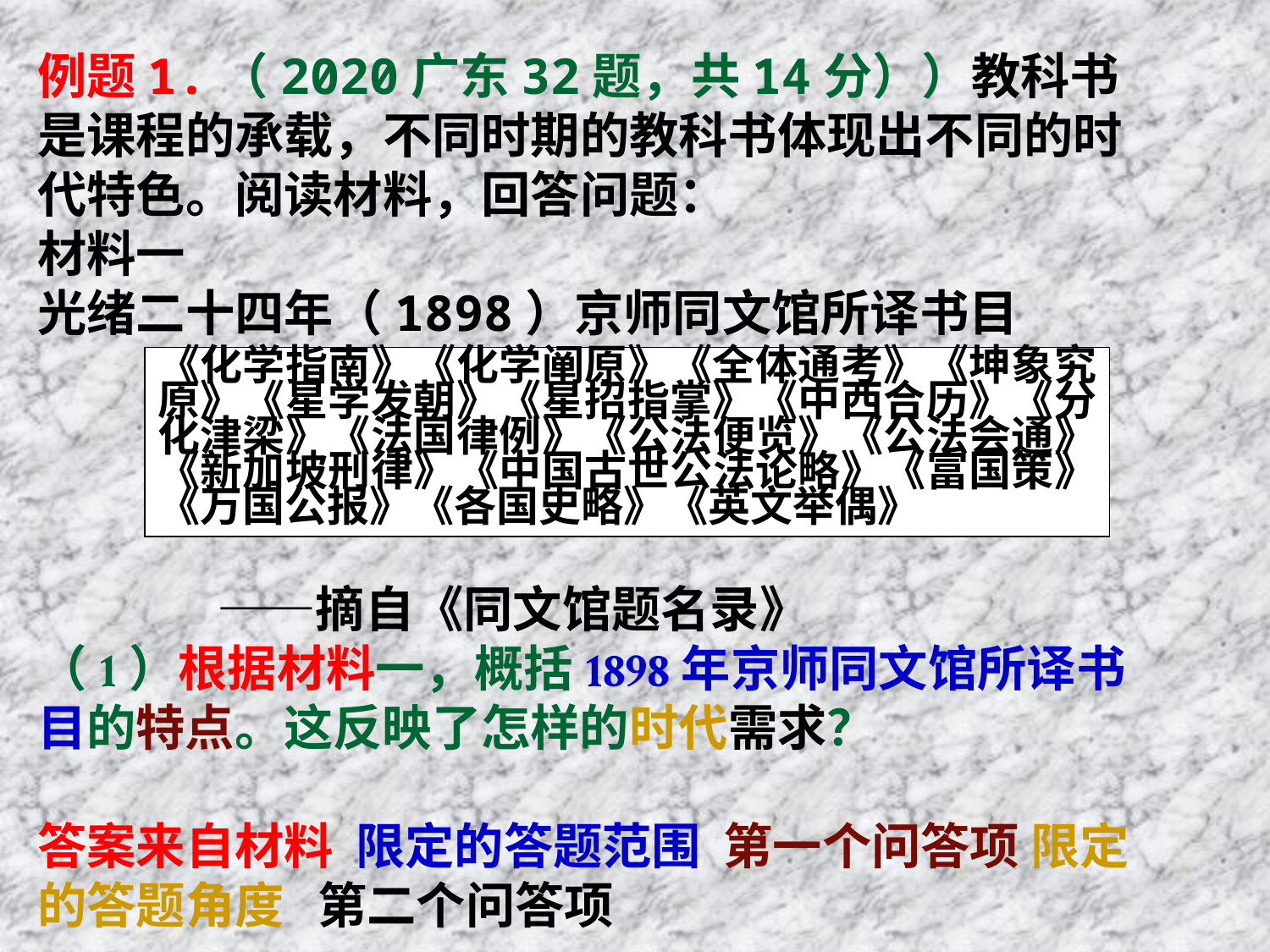

# 例题1.（2020广东32题，共14分））教科书是课程的承载，不同时期的教科书体现出不同的时代特色。阅读材料，回答问题： 材料一 光绪二十四年（1898）京师同文馆所译书目 ——摘自《同文馆题名录》 （1）根据材料一，概括1898年京师同文馆所译书目的特点。这反映了怎样的时代需求？ 答案来自材料  限定的答题范围  第一个问答项 限定的答题角度   第二个问答项

《化学指南》《化学阐原》《全体通考》《坤象究原》《星学发朝》《星招指掌》《中西合历》《分化津梁》《法国律例》《公法便览》《公法会通》《新加坡刑律》《中国古世公法论略》《富国策》《万国公报》《各国史略》《英文举偶》